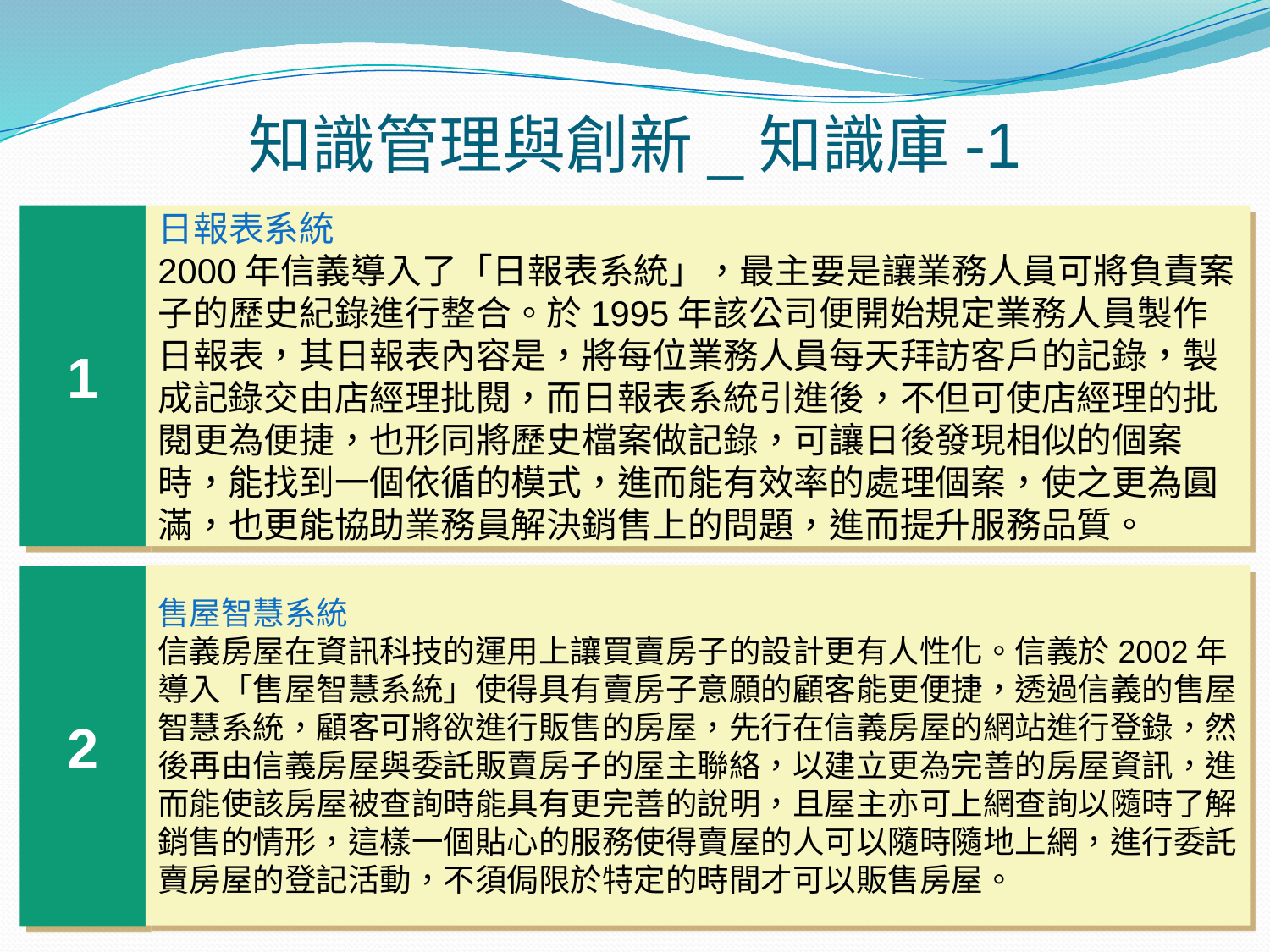

# 知識管理與創新_知識庫-1
1
日報表系統
2000年信義導入了「日報表系統」，最主要是讓業務人員可將負責案子的歷史紀錄進行整合。於1995年該公司便開始規定業務人員製作日報表，其日報表內容是，將每位業務人員每天拜訪客戶的記錄，製成記錄交由店經理批閱，而日報表系統引進後，不但可使店經理的批閱更為便捷，也形同將歷史檔案做記錄，可讓日後發現相似的個案時，能找到一個依循的模式，進而能有效率的處理個案，使之更為圓滿，也更能協助業務員解決銷售上的問題，進而提升服務品質。
售屋智慧系統
信義房屋在資訊科技的運用上讓買賣房子的設計更有人性化。信義於2002年導入「售屋智慧系統」使得具有賣房子意願的顧客能更便捷，透過信義的售屋智慧系統，顧客可將欲進行販售的房屋，先行在信義房屋的網站進行登錄，然後再由信義房屋與委託販賣房子的屋主聯絡，以建立更為完善的房屋資訊，進而能使該房屋被查詢時能具有更完善的說明，且屋主亦可上網查詢以隨時了解銷售的情形，這樣一個貼心的服務使得賣屋的人可以隨時隨地上網，進行委託賣房屋的登記活動，不須侷限於特定的時間才可以販售房屋。
2